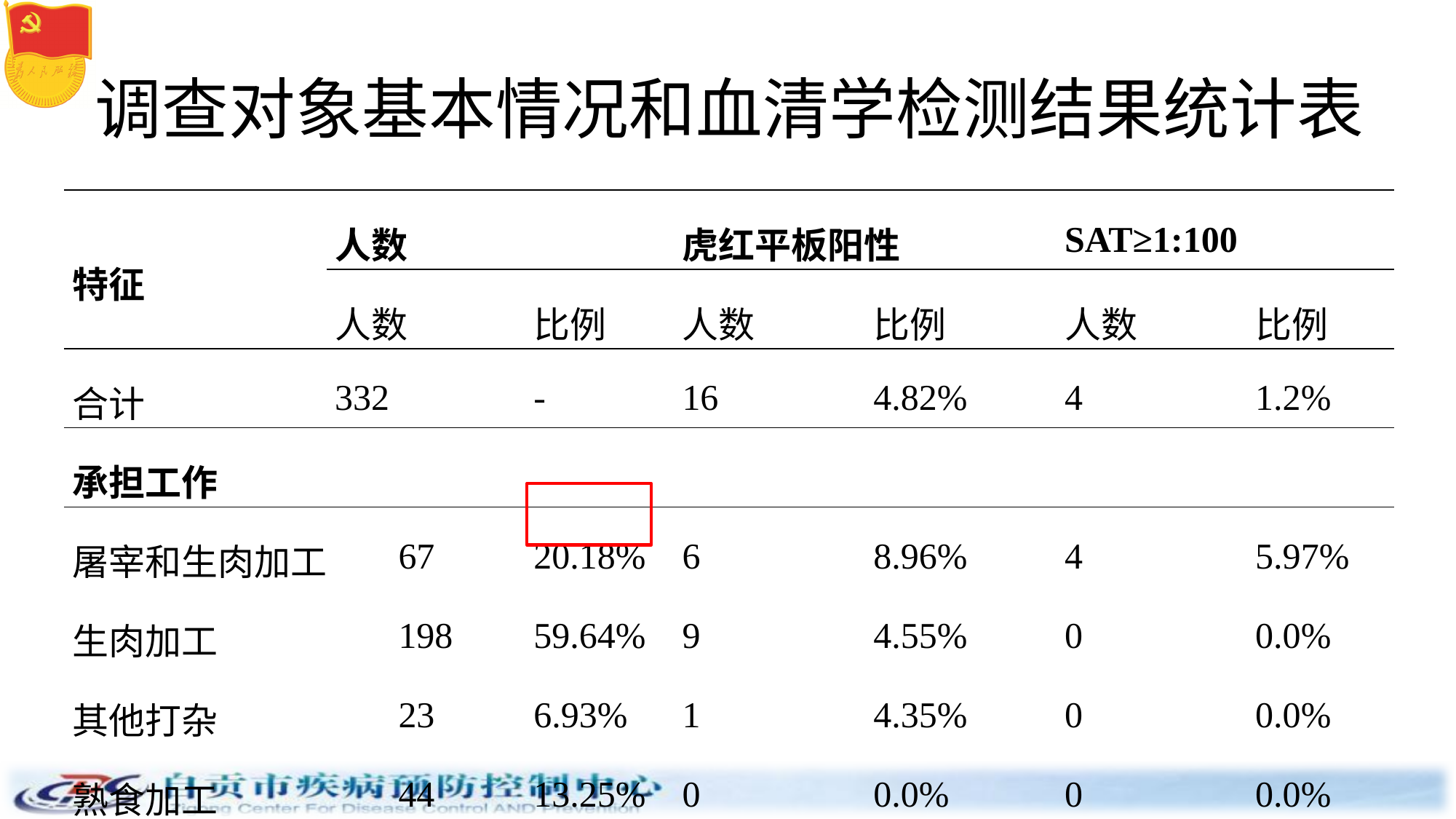

# 调查对象基本情况和血清学检测结果统计表
| 特征 | 人数 |  |  | 虎红平板阳性 |  | SAT≥1:100 |  |
| --- | --- | --- | --- | --- | --- | --- | --- |
|  | 人数 |  | 比例 | 人数 | 比例 | 人数 | 比例 |
| 合计 | 332 |  | - | 16 | 4.82% | 4 | 1.2% |
| 承担工作 |  |  |  |  |  |  |  |
| 屠宰和生肉加工 |  | 67 | 20.18% | 6 | 8.96% | 4 | 5.97% |
| 生肉加工 |  | 198 | 59.64% | 9 | 4.55% | 0 | 0.0% |
| 其他打杂 |  | 23 | 6.93% | 1 | 4.35% | 0 | 0.0% |
| 熟食加工 |  | 44 | 13.25% | 0 | 0.0% | 0 | 0.0% |